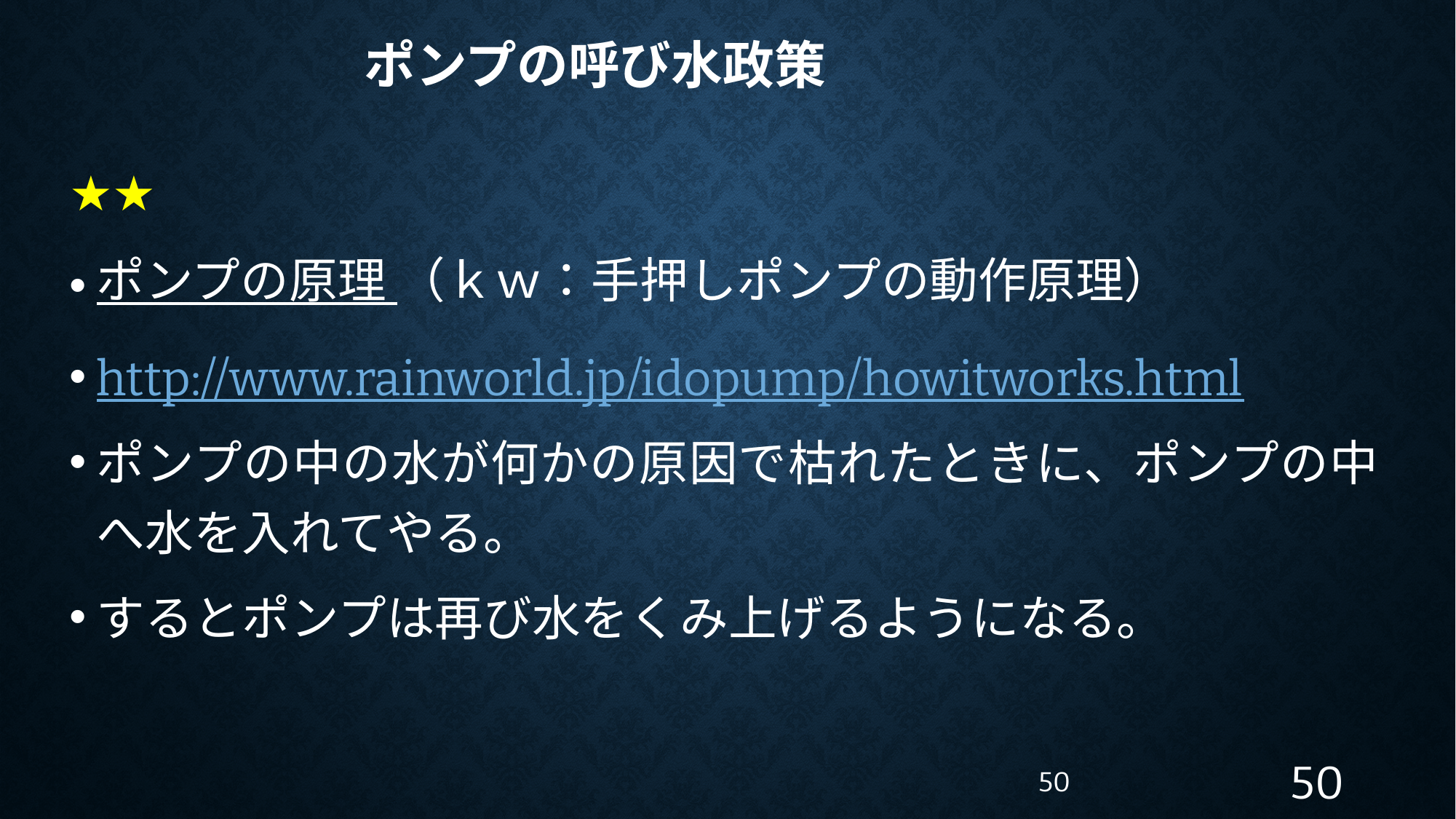

ポンプの呼び水政策
★★
ポンプの原理 （ｋｗ：手押しポンプの動作原理）
http://www.rainworld.jp/idopump/howitworks.html
ポンプの中の水が何かの原因で枯れたときに、ポンプの中へ水を入れてやる。
するとポンプは再び水をくみ上げるようになる。

50
50